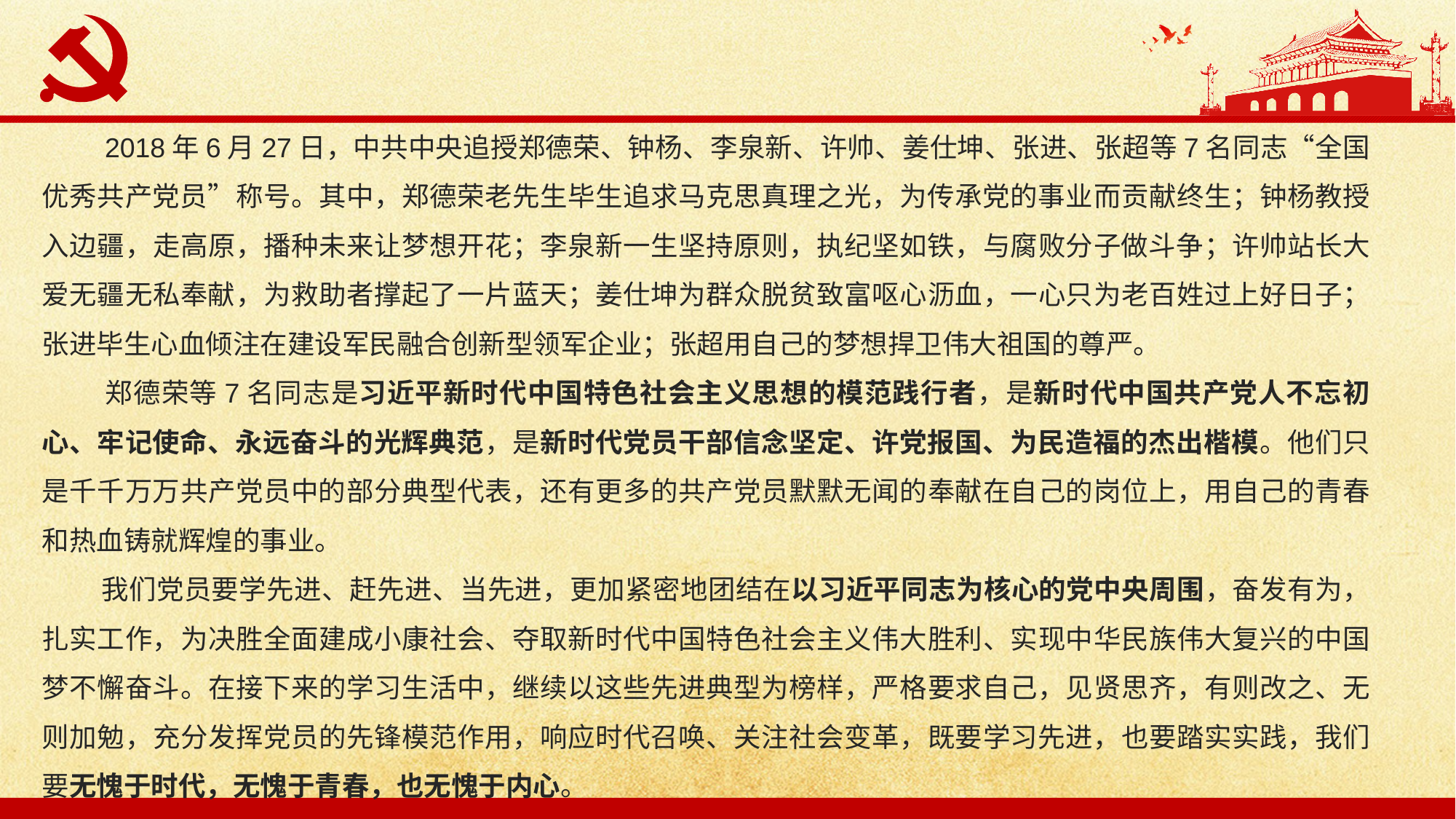

2018年6月27日，中共中央追授郑德荣、钟杨、李泉新、许帅、姜仕坤、张进、张超等7名同志“全国优秀共产党员”称号。其中，郑德荣老先生毕生追求马克思真理之光，为传承党的事业而贡献终生；钟杨教授入边疆，走高原，播种未来让梦想开花；李泉新一生坚持原则，执纪坚如铁，与腐败分子做斗争；许帅站长大爱无疆无私奉献，为救助者撑起了一片蓝天；姜仕坤为群众脱贫致富呕心沥血，一心只为老百姓过上好日子；张进毕生心血倾注在建设军民融合创新型领军企业；张超用自己的梦想捍卫伟大祖国的尊严。
        郑德荣等7名同志是习近平新时代中国特色社会主义思想的模范践行者，是新时代中国共产党人不忘初心、牢记使命、永远奋斗的光辉典范，是新时代党员干部信念坚定、许党报国、为民造福的杰出楷模。他们只是千千万万共产党员中的部分典型代表，还有更多的共产党员默默无闻的奉献在自己的岗位上，用自己的青春和热血铸就辉煌的事业。
        我们党员要学先进、赶先进、当先进，更加紧密地团结在以习近平同志为核心的党中央周围，奋发有为，扎实工作，为决胜全面建成小康社会、夺取新时代中国特色社会主义伟大胜利、实现中华民族伟大复兴的中国梦不懈奋斗。在接下来的学习生活中，继续以这些先进典型为榜样，严格要求自己，见贤思齐，有则改之、无则加勉，充分发挥党员的先锋模范作用，响应时代召唤、关注社会变革，既要学习先进，也要踏实实践，我们要无愧于时代，无愧于青春，也无愧于内心。